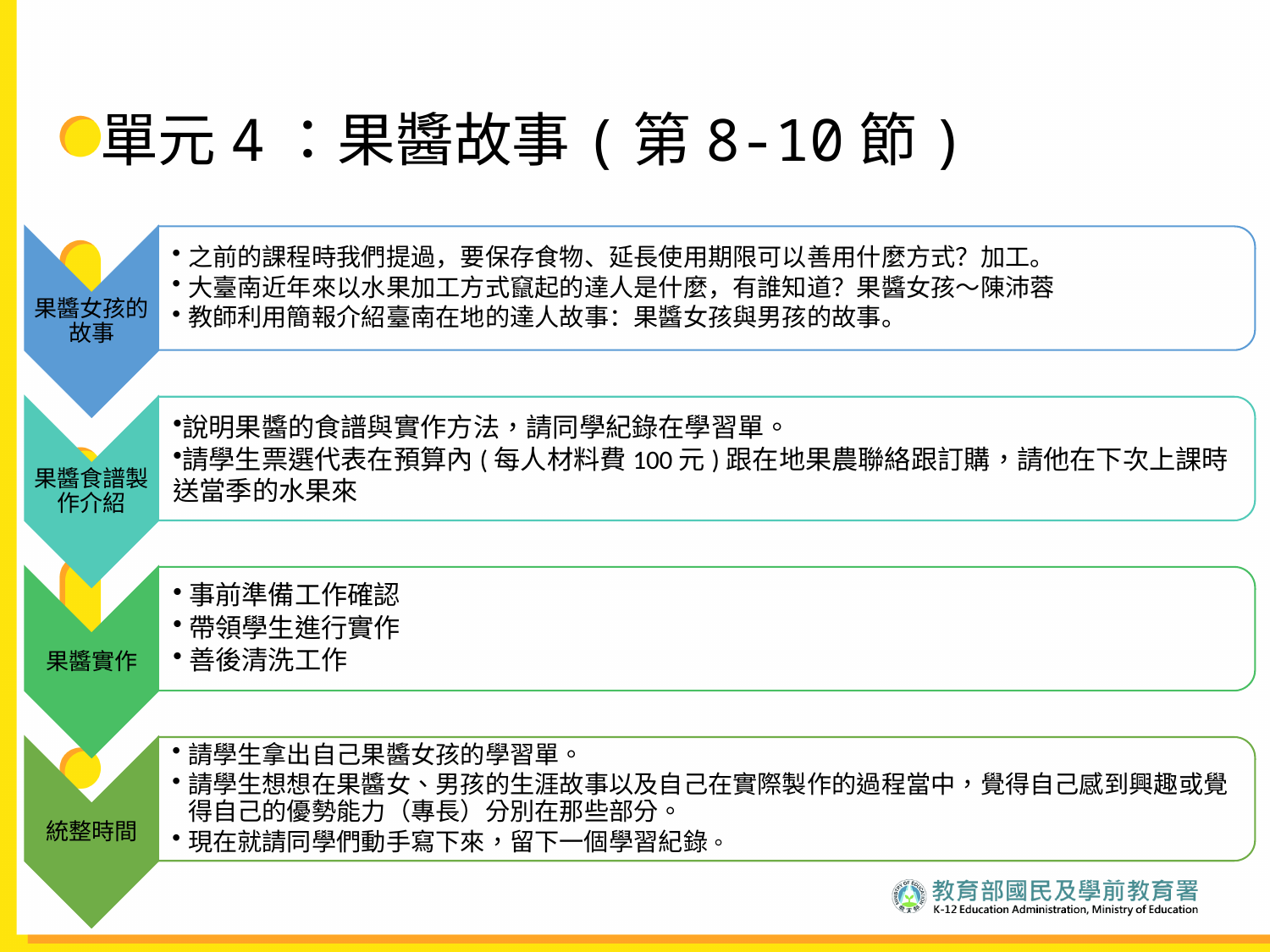

# 單元4：果醬故事(第8-10節)
果醬女孩的故事
之前的課程時我們提過，要保存食物、延長使用期限可以善用什麼方式？加工。
大臺南近年來以水果加工方式竄起的達人是什麼，有誰知道？果醬女孩～陳沛蓉
教師利用簡報介紹臺南在地的達人故事：果醬女孩與男孩的故事。
果醬食譜製作介紹
說明果醬的食譜與實作方法，請同學紀錄在學習單。
請學生票選代表在預算內(每人材料費100元)跟在地果農聯絡跟訂購，請他在下次上課時送當季的水果來
果醬實作
事前準備工作確認
帶領學生進行實作
善後清洗工作
統整時間
請學生拿出自己果醬女孩的學習單。
請學生想想在果醬女、男孩的生涯故事以及自己在實際製作的過程當中，覺得自己感到興趣或覺得自己的優勢能力（專長）分別在那些部分。
現在就請同學們動手寫下來，留下一個學習紀錄。